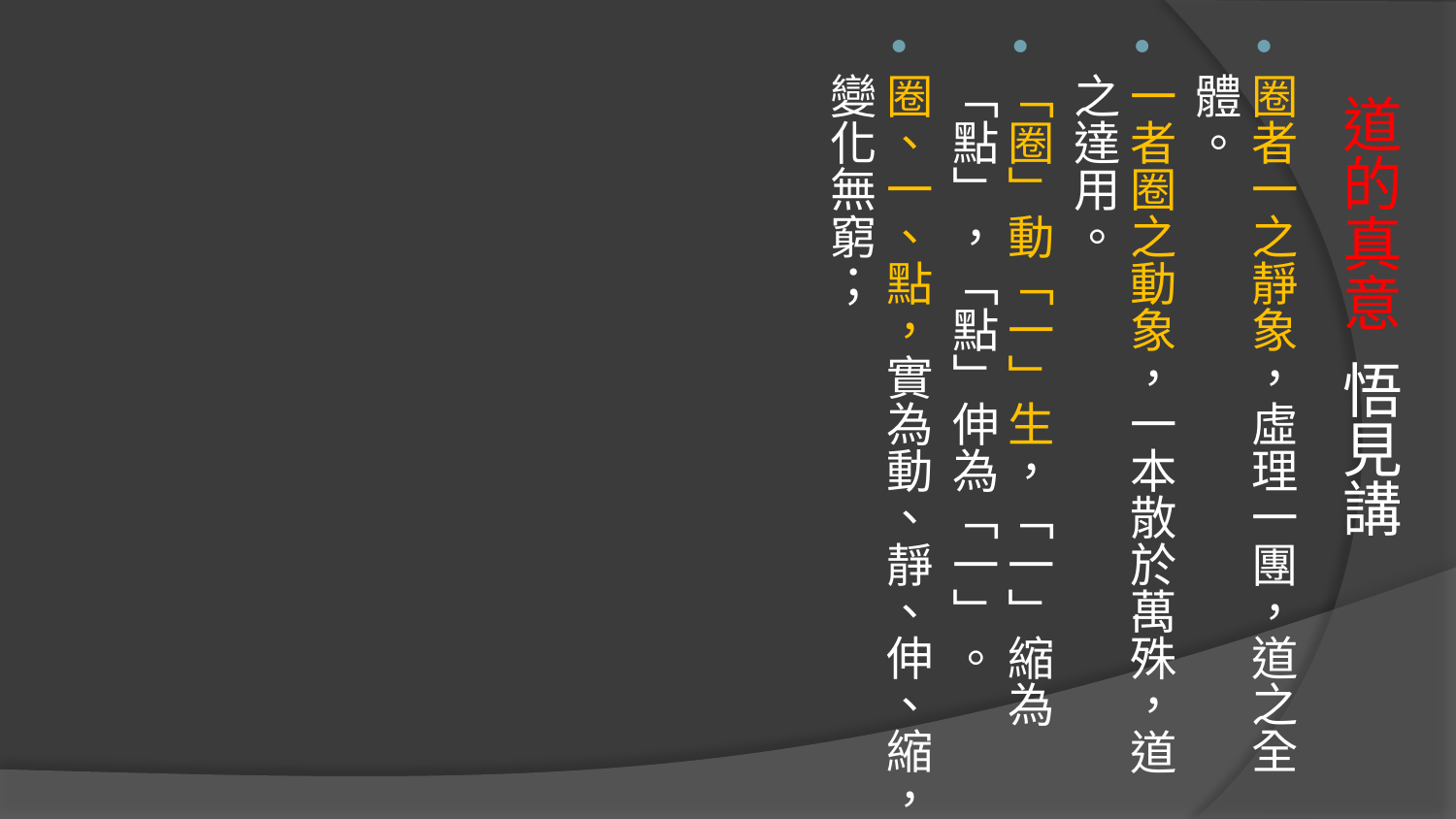

圈者一之靜象，虛理一團，道之全體。
一者圈之動象，一本散於萬殊，道之達用。
「圈」動「一」生，「一」縮為「點」，「點」伸為「一」。
圈、一、點，實為動、靜、伸、縮，變化無窮；

# 道的真意  悟見講